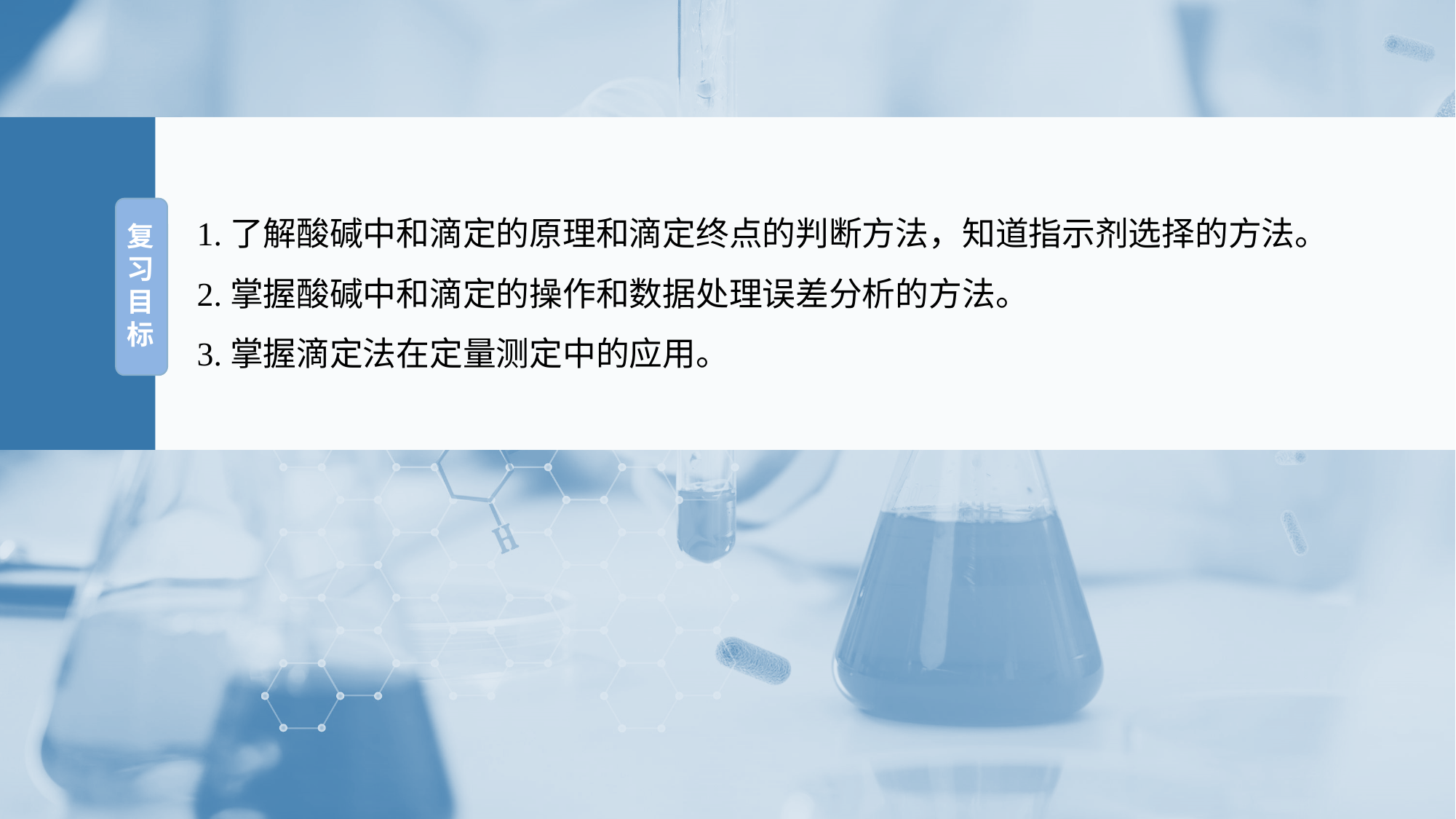

1.了解酸碱中和滴定的原理和滴定终点的判断方法，知道指示剂选择的方法。
2.掌握酸碱中和滴定的操作和数据处理误差分析的方法。
3.掌握滴定法在定量测定中的应用。

复
习
目
标